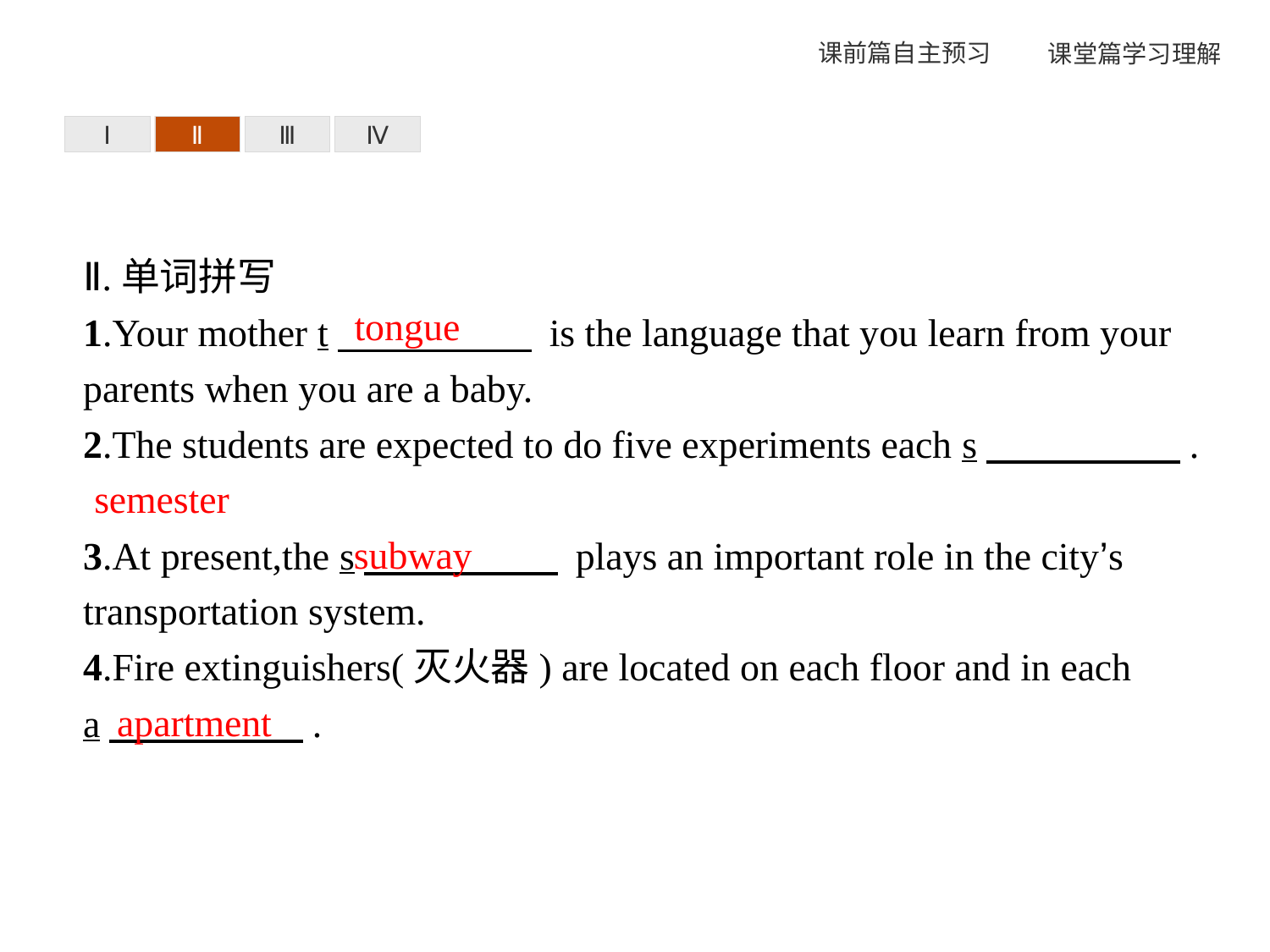

Ⅰ
Ⅱ
Ⅲ
Ⅳ
Ⅱ.单词拼写
1.Your mother t　　　　　 is the language that you learn from your parents when you are a baby.
2.The students are expected to do five experiments each s　　　　　.
3.At present,the s　　　　　 plays an important role in the city’s transportation system.
4.Fire extinguishers(灭火器) are located on each floor and in each a　　　　　.
tongue
semester
subway
apartment